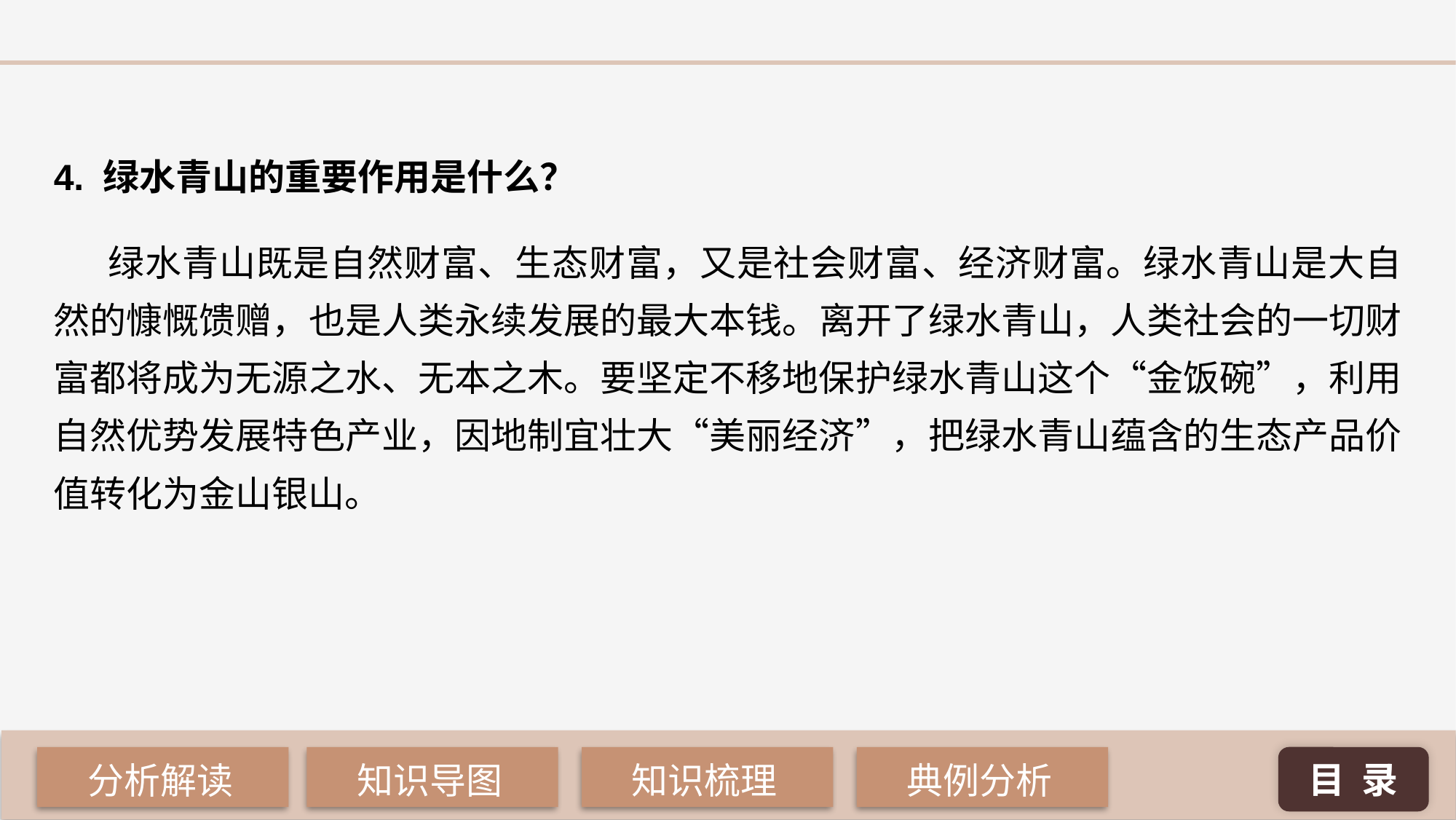

4. 绿水青山的重要作用是什么？
绿水青山既是自然财富、生态财富，又是社会财富、经济财富。绿水青山是大自然的慷慨馈赠，也是人类永续发展的最大本钱。离开了绿水青山，人类社会的一切财富都将成为无源之水、无本之木。要坚定不移地保护绿水青山这个“金饭碗”，利用自然优势发展特色产业，因地制宜壮大“美丽经济”，把绿水青山蕴含的生态产品价值转化为金山银山。